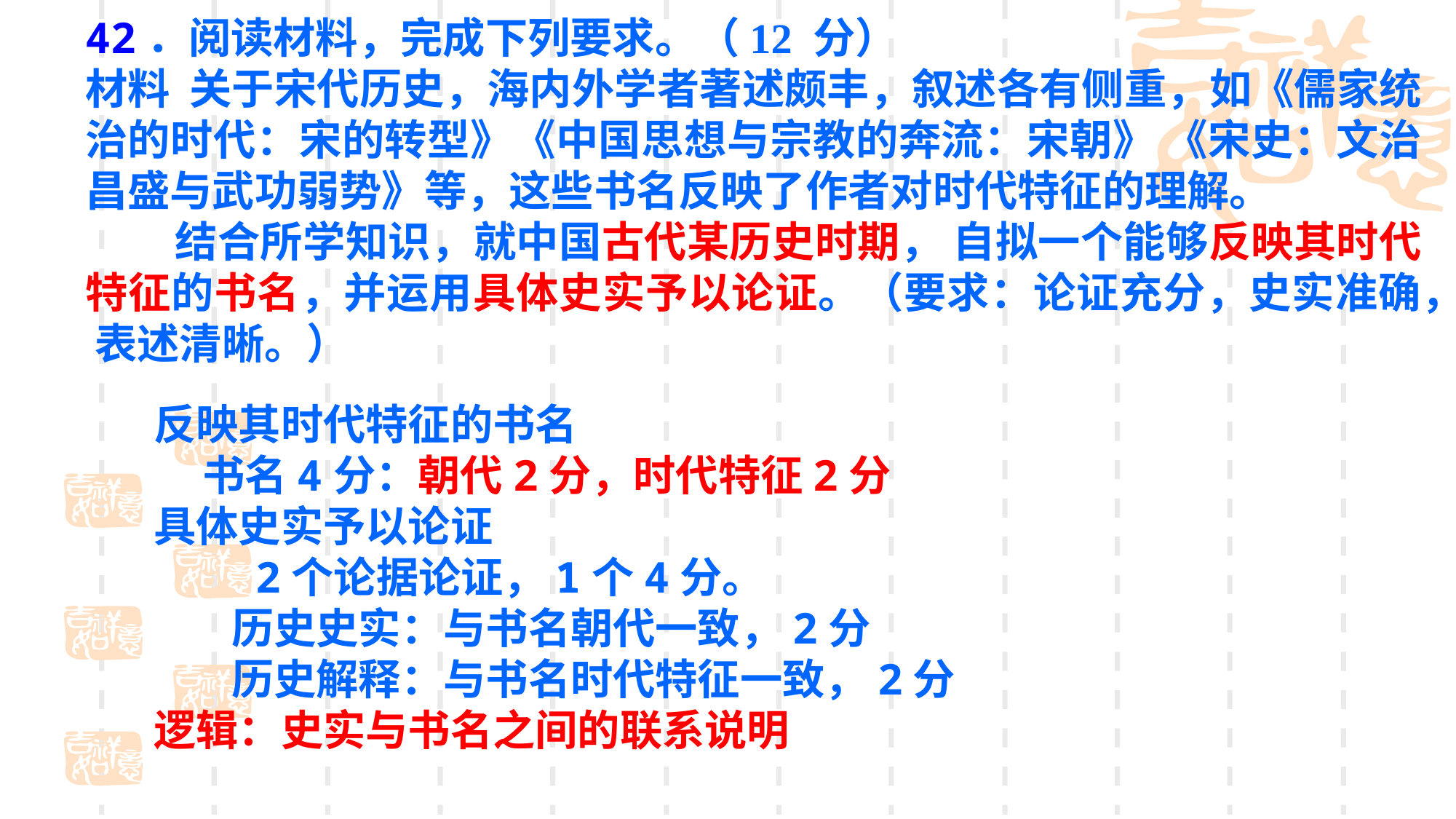

42．阅读材料，完成下列要求。（12 分）
材料  关于宋代历史，海内外学者著述颇丰，叙述各有侧重，如《儒家统治的时代：宋的转型》《中国思想与宗教的奔流：宋朝》 《宋史：文治昌盛与武功弱势》等，这些书名反映了作者对时代特征的理解。
        结合所学知识，就中国古代某历史时期， 自拟一个能够反映其时代特征的书名，并运用具体史实予以论证。（要求：论证充分，史实准确， 表述清晰。）
反映其时代特征的书名
    书名4分：朝代2分，时代特征2分
具体史实予以论证
    2个论据论证，1个4分。
       历史史实：与书名朝代一致，2分
       历史解释：与书名时代特征一致，2分
逻辑：史实与书名之间的联系说明